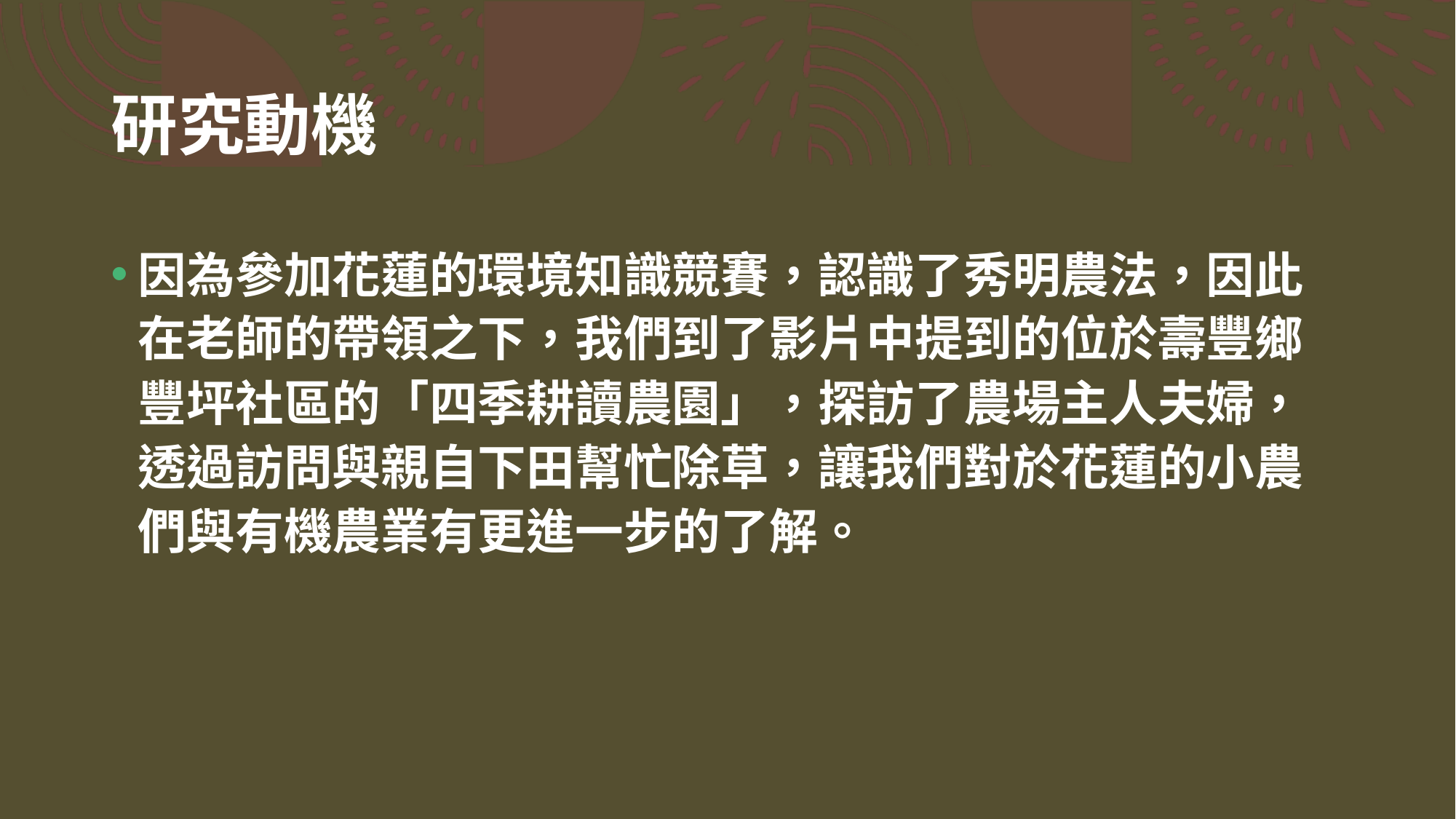

# 研究動機
因為參加花蓮的環境知識競賽，認識了秀明農法，因此在老師的帶領之下，我們到了影片中提到的位於壽豐鄉豐坪社區的「四季耕讀農園」，探訪了農場主人夫婦，透過訪問與親自下田幫忙除草，讓我們對於花蓮的小農們與有機農業有更進一步的了解。